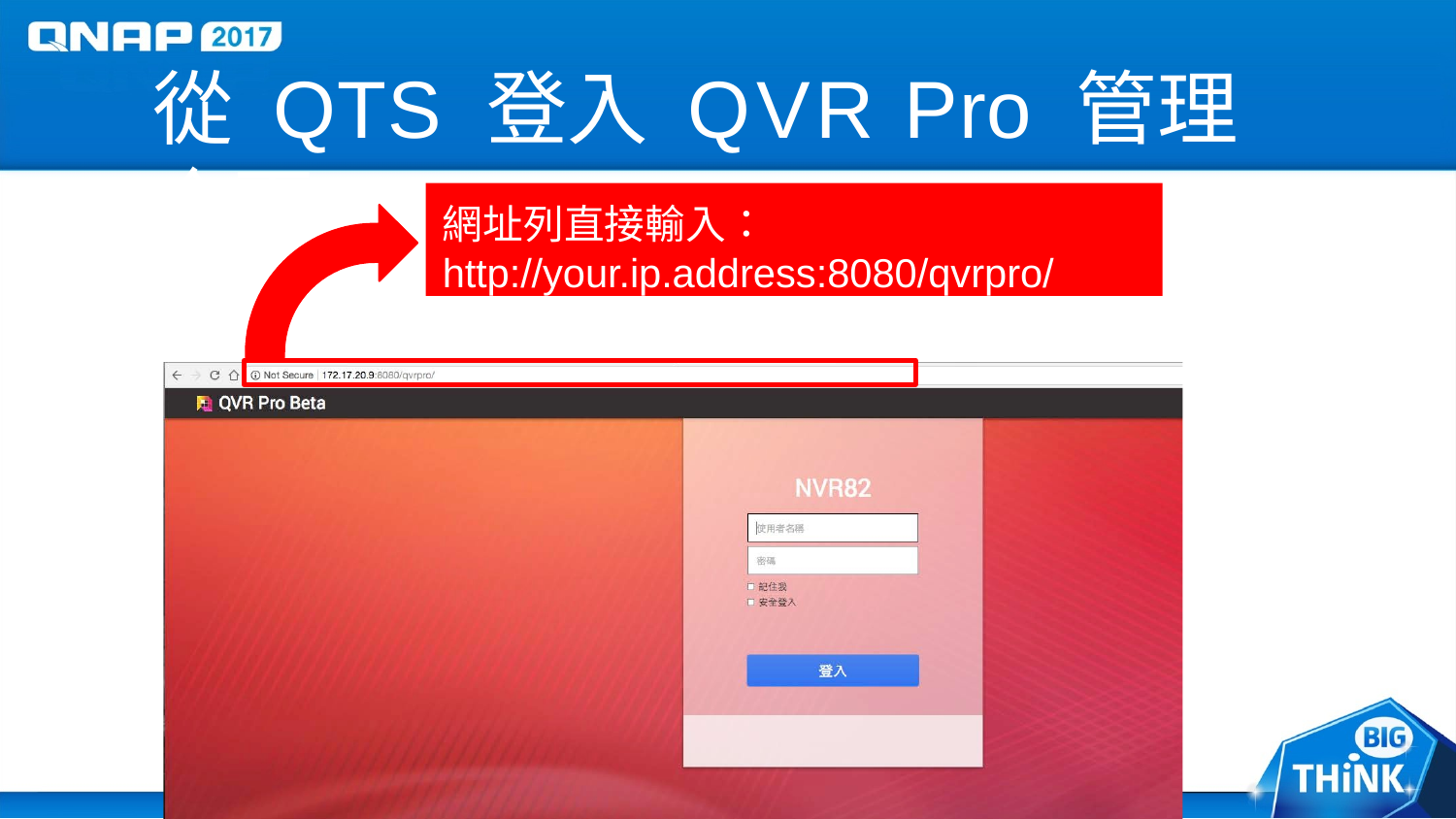

# 從QTS 登入 QVR Pro 管理介面
網址列直接輸入：
http://your.ip.address:8080/qvrpro/